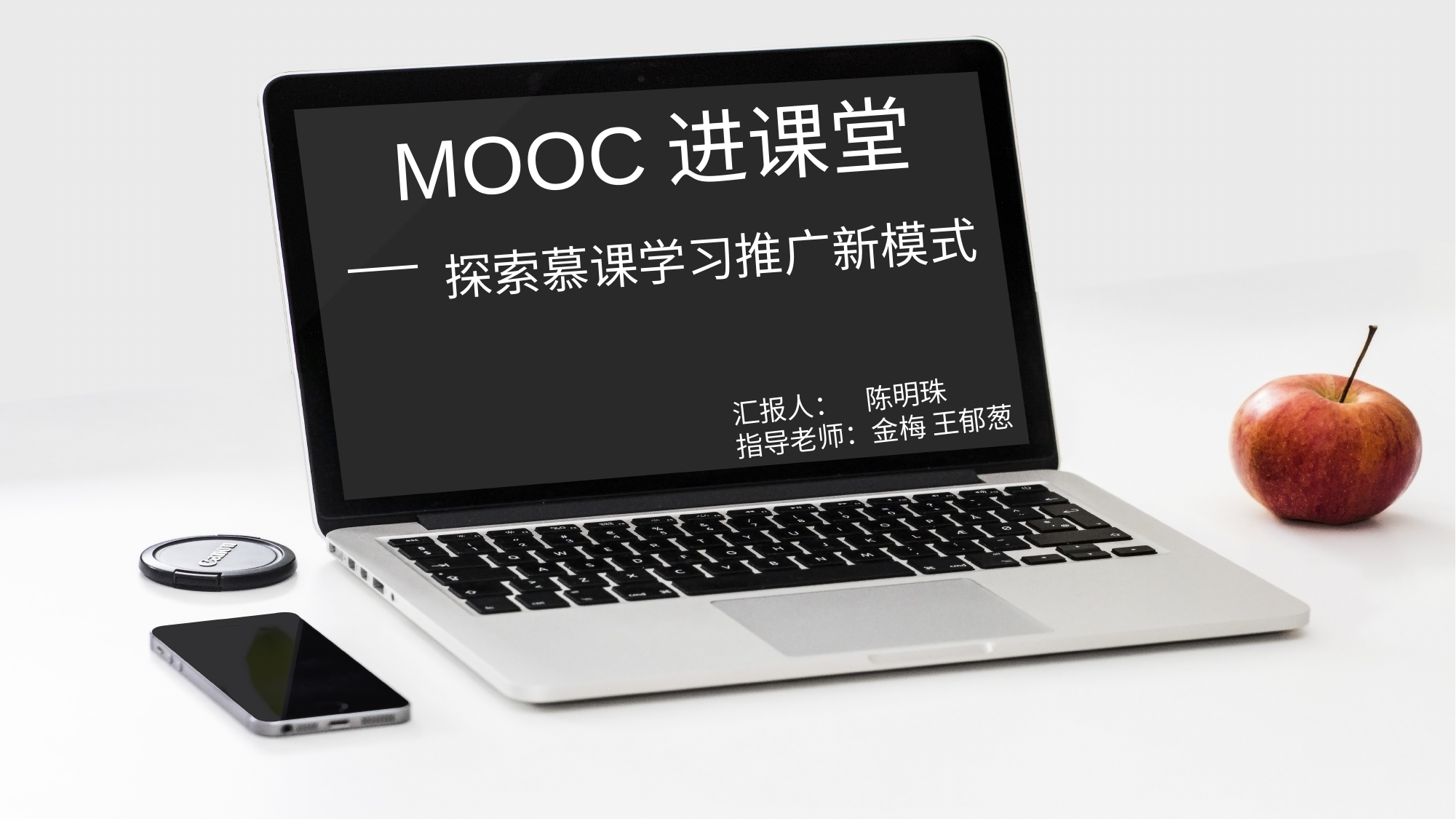

MOOC进课堂
—探索慕课学习推广新模式
e7d195523061f1c0d318120d6aeaf1b6ccceb6ba3da59c0775C5DE19DDDEBC09ED96DBD9900D9848D623ECAD1D4904B78047D0015C22C8BE97228BE8B5BFF08FE7A3AE04126DA07312A96C0F69F9BAB7002160E556FB8050B6B0CEA014610BCECF9F367F15CB9D950936CDE4380A25E9696BA2099BB4B03A99915B16D6F18264F3D0955B6700EBE0
汇报人：    陈明珠
指导老师：金梅 王郁葱